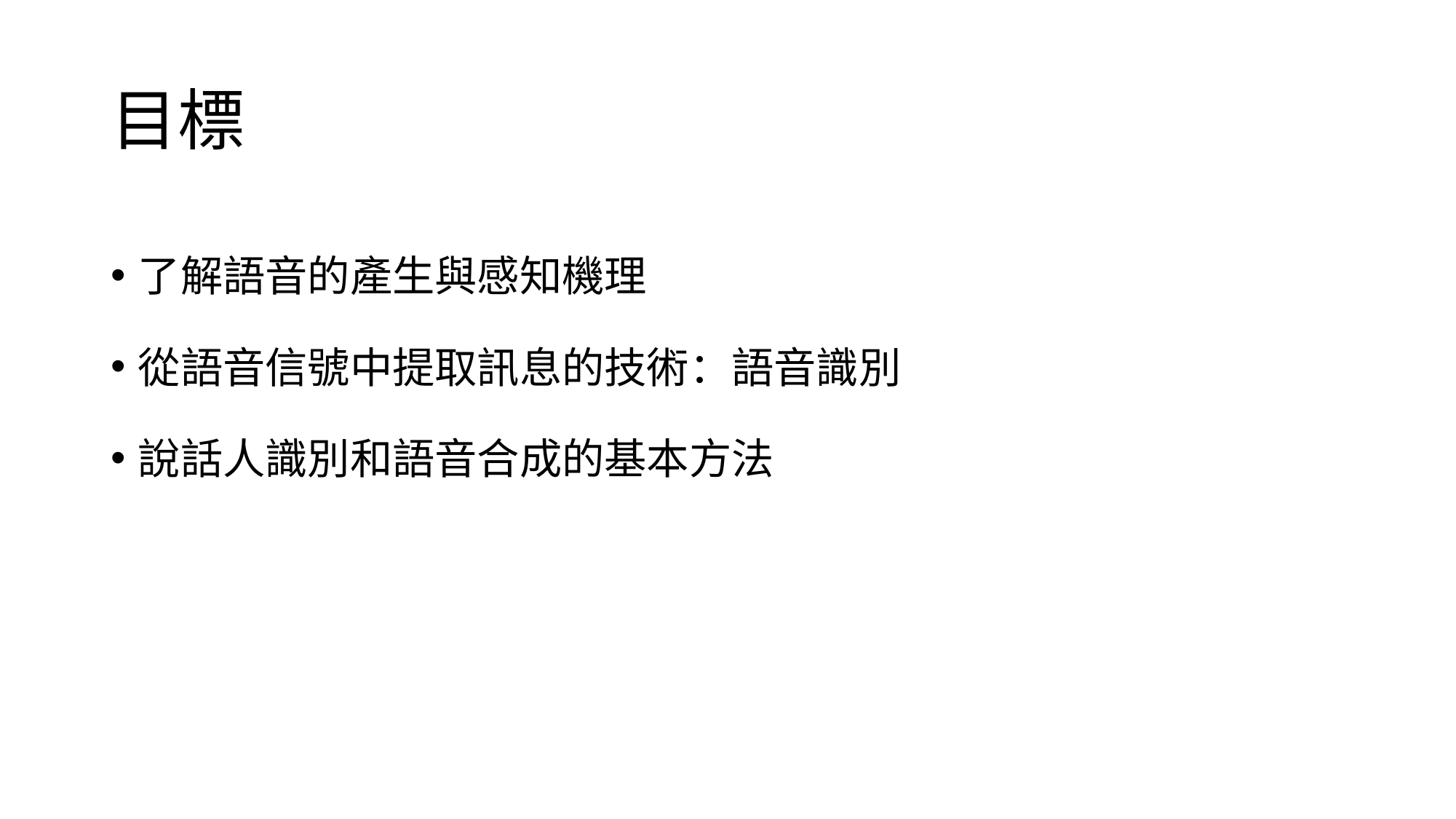

# 目標
了解語音的產生與感知機理
從語音信號中提取訊息的技術：語音識別
說話人識別和語音合成的基本方法